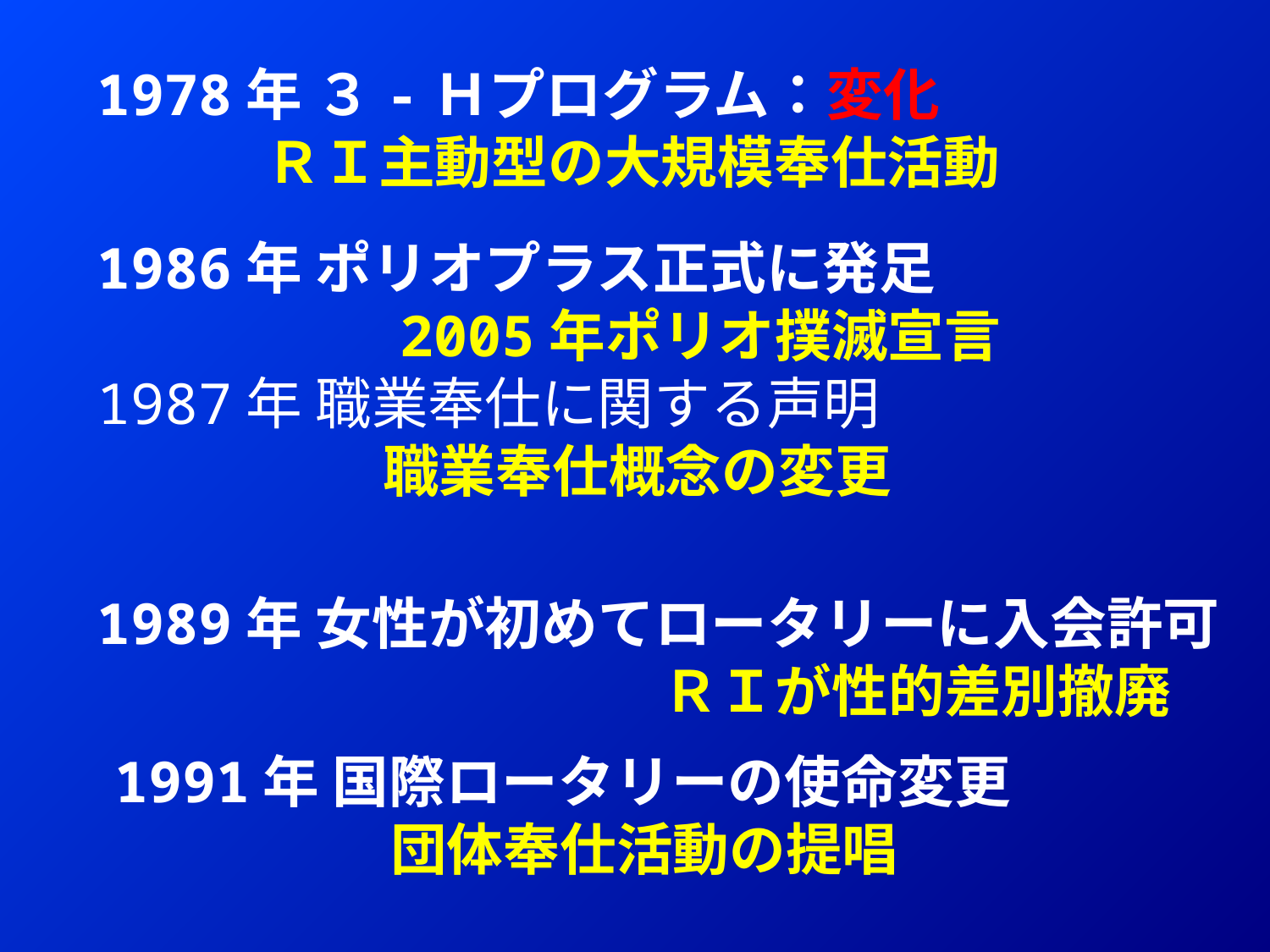

1978年 ３-Ｈプログラム：変化
            ＲＩ主動型の大規模奉仕活動
1986年 ポリオプラス正式に発足
                 　2005年ポリオ撲滅宣言
1987年 職業奉仕に関する声明
                 　職業奉仕概念の変更
1989年 女性が初めてロータリーに入会許可
　　　　　　　　　　ＲＩが性的差別撤廃
　1991年 国際ロータリーの使命変更
                 　　団体奉仕活動の提唱